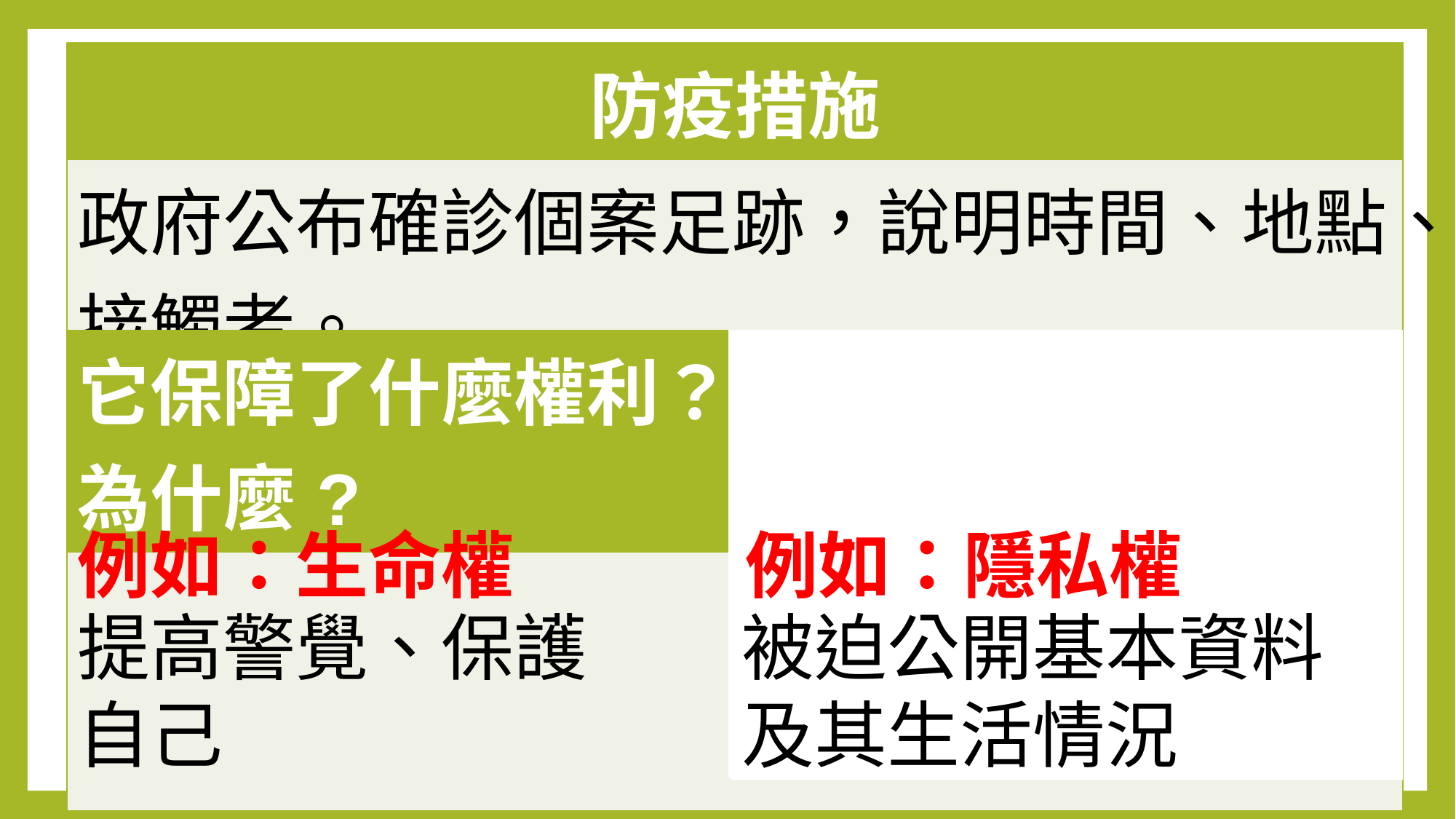

| 防疫措施 |
| --- |
| 政府公布確診個案足跡，說明時間、地點、接觸者。 |

| 它保障了什麼權利？為什麼? | 它可能侵害了什麼權利？為什麼? |
| --- | --- |
|  |  |
例如：隱私權
例如：生命權
提高警覺、保護
自己
被迫公開基本資料及其生活情況